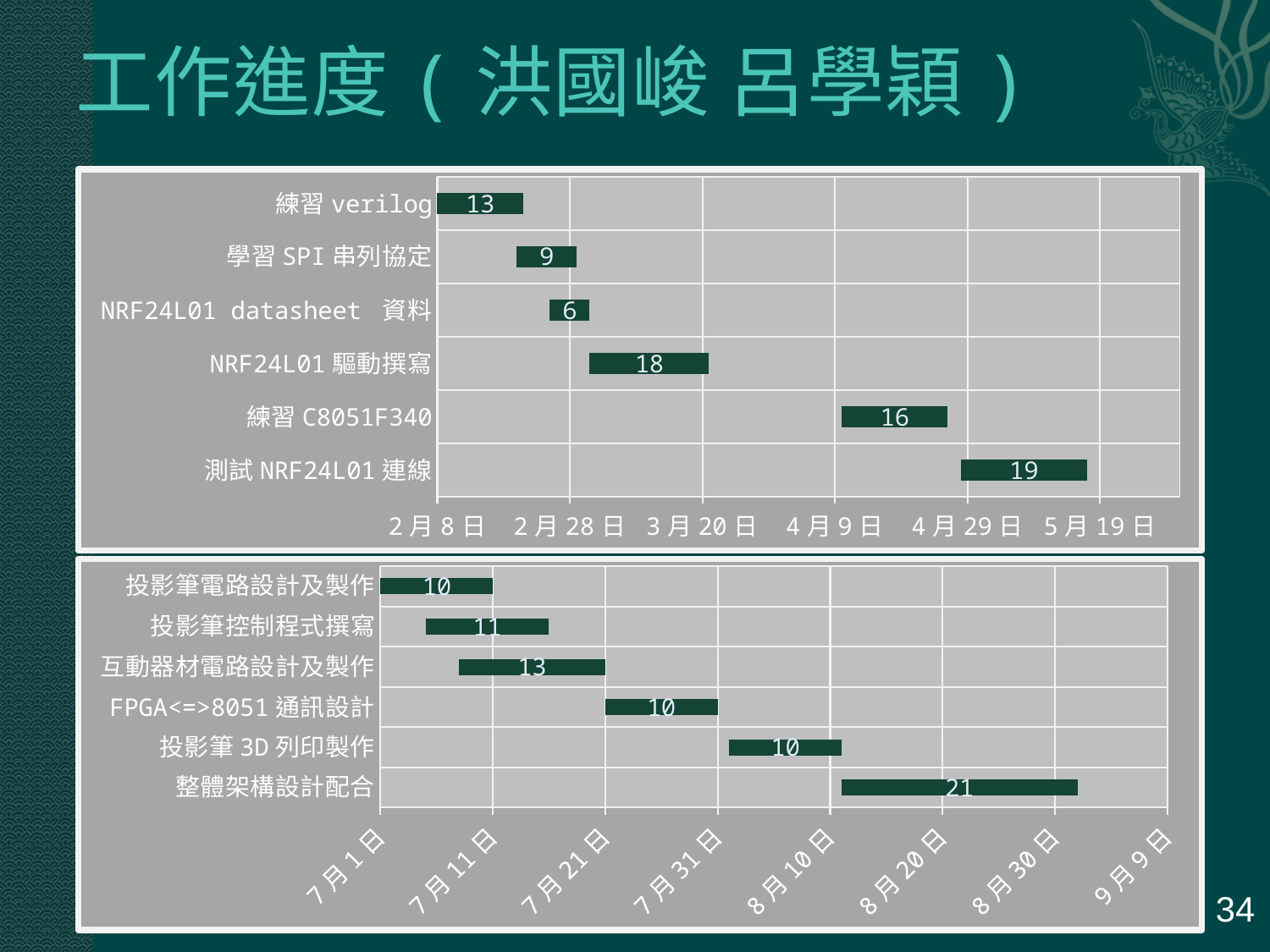

# 工作進度(洪國峻 呂學穎)

### Chart

| Category | 開始 | 期間 |
|---|---|---|
| 測試NRF24L01連線 | 41757.0 | 19.0 |
| 練習C8051F340 | 41739.0 | 16.0 |
| NRF24L01驅動撰寫 | 41701.0 | 18.0 |
| NRF24L01 datasheet 資料 | 41695.0 | 6.0 |
| 學習SPI串列協定 | 41690.0 | 9.0 |
| 練習verilog | 41678.0 | 13.0 |

### Chart

| Category | 開始 | 期間 |
|---|---|---|
| 整體架構設計配合 | 41862.0 | 21.0 |
| 投影筆3D列印製作 | 41852.0 | 10.0 |
| FPGA<=>8051通訊設計 | 41841.0 | 10.0 |
| 互動器材電路設計及製作 | 41828.0 | 13.0 |
| 投影筆控制程式撰寫 | 41825.0 | 11.0 |
| 投影筆電路設計及製作 | 41821.0 | 10.0 |
34